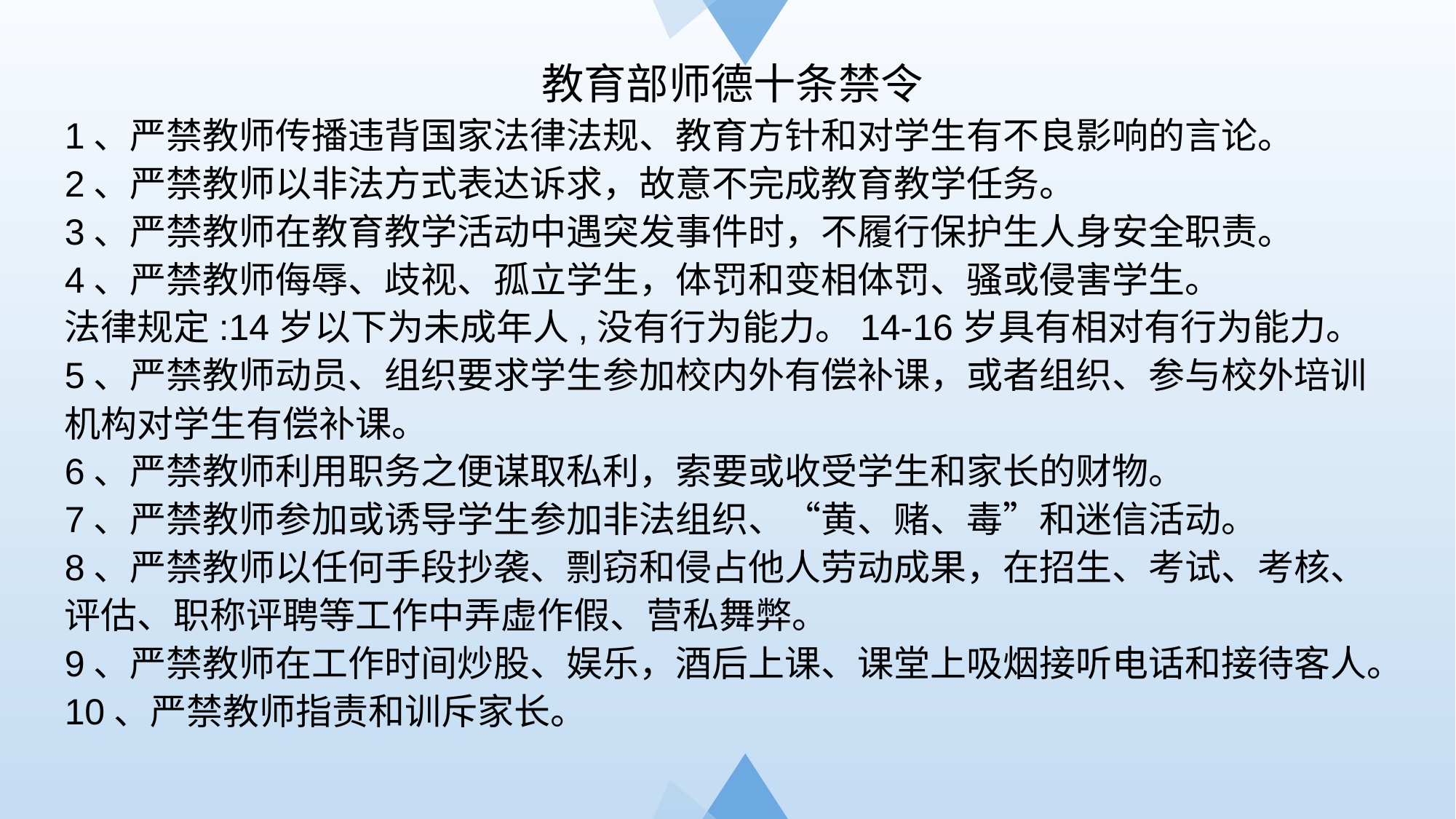

教育部师德十条禁令
1、严禁教师传播违背国家法律法规、教育方针和对学生有不良影响的言论。
2、严禁教师以非法方式表达诉求，故意不完成教育教学任务。
3、严禁教师在教育教学活动中遇突发事件时，不履行保护生人身安全职责。
4、严禁教师侮辱、歧视、孤立学生，体罚和变相体罚、骚或侵害学生。
法律规定:14岁以下为未成年人,没有行为能力。14-16岁具有相对有行为能力。
5、严禁教师动员、组织要求学生参加校内外有偿补课，或者组织、参与校外培训机构对学生有偿补课。
6、严禁教师利用职务之便谋取私利，索要或收受学生和家长的财物。
7、严禁教师参加或诱导学生参加非法组织、“黄、赌、毒”和迷信活动。
8、严禁教师以任何手段抄袭、剽窃和侵占他人劳动成果，在招生、考试、考核、评估、职称评聘等工作中弄虚作假、营私舞弊。
9、严禁教师在工作时间炒股、娱乐，酒后上课、课堂上吸烟接听电话和接待客人。
10、严禁教师指责和训斥家长。